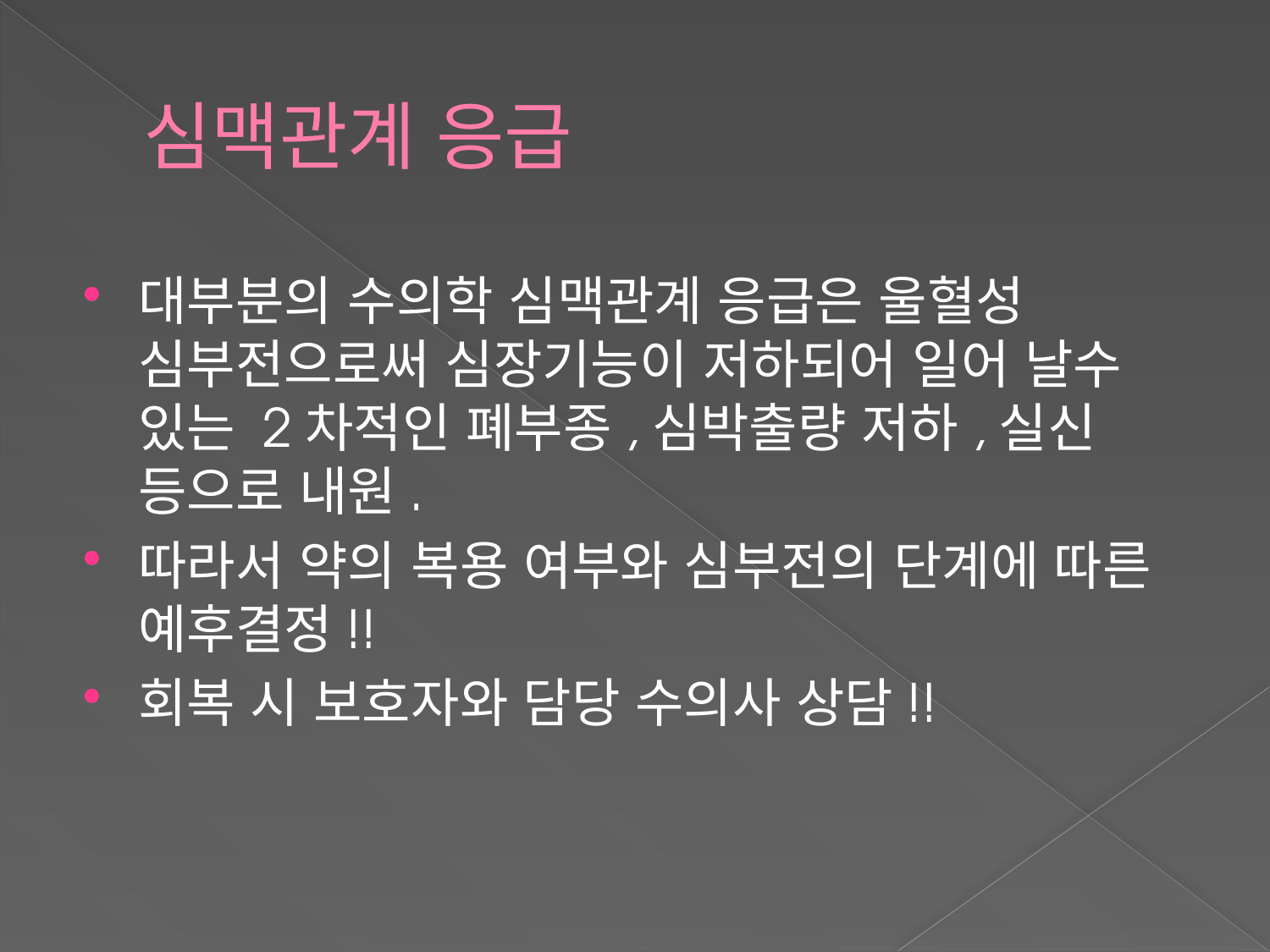

# 심맥관계 응급
대부분의 수의학 심맥관계 응급은 울혈성 심부전으로써 심장기능이 저하되어 일어 날수 있는 2차적인 폐부종,심박출량 저하,실신 등으로 내원.
따라서 약의 복용 여부와 심부전의 단계에 따른 예후결정!!
회복 시 보호자와 담당 수의사 상담!!